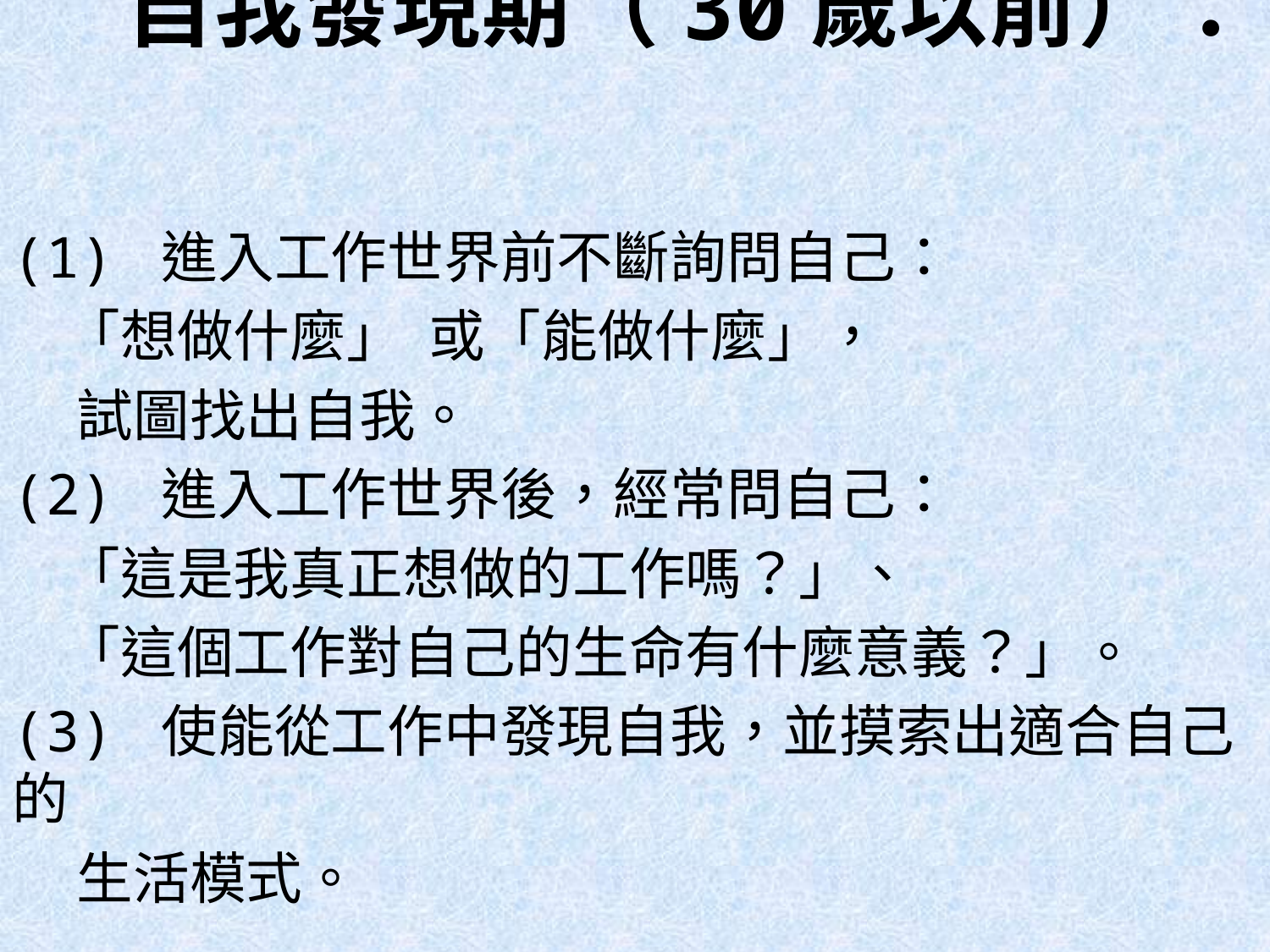

# 自我發現期（30歲以前）：

(1) 進入工作世界前不斷詢問自己：
   「想做什麼」  或「能做什麼」，
    試圖找出自我。
(2) 進入工作世界後，經常問自己：
   「這是我真正想做的工作嗎？」、
   「這個工作對自己的生命有什麼意義？」。
(3) 使能從工作中發現自我，並摸索出適合自己的
    生活模式。